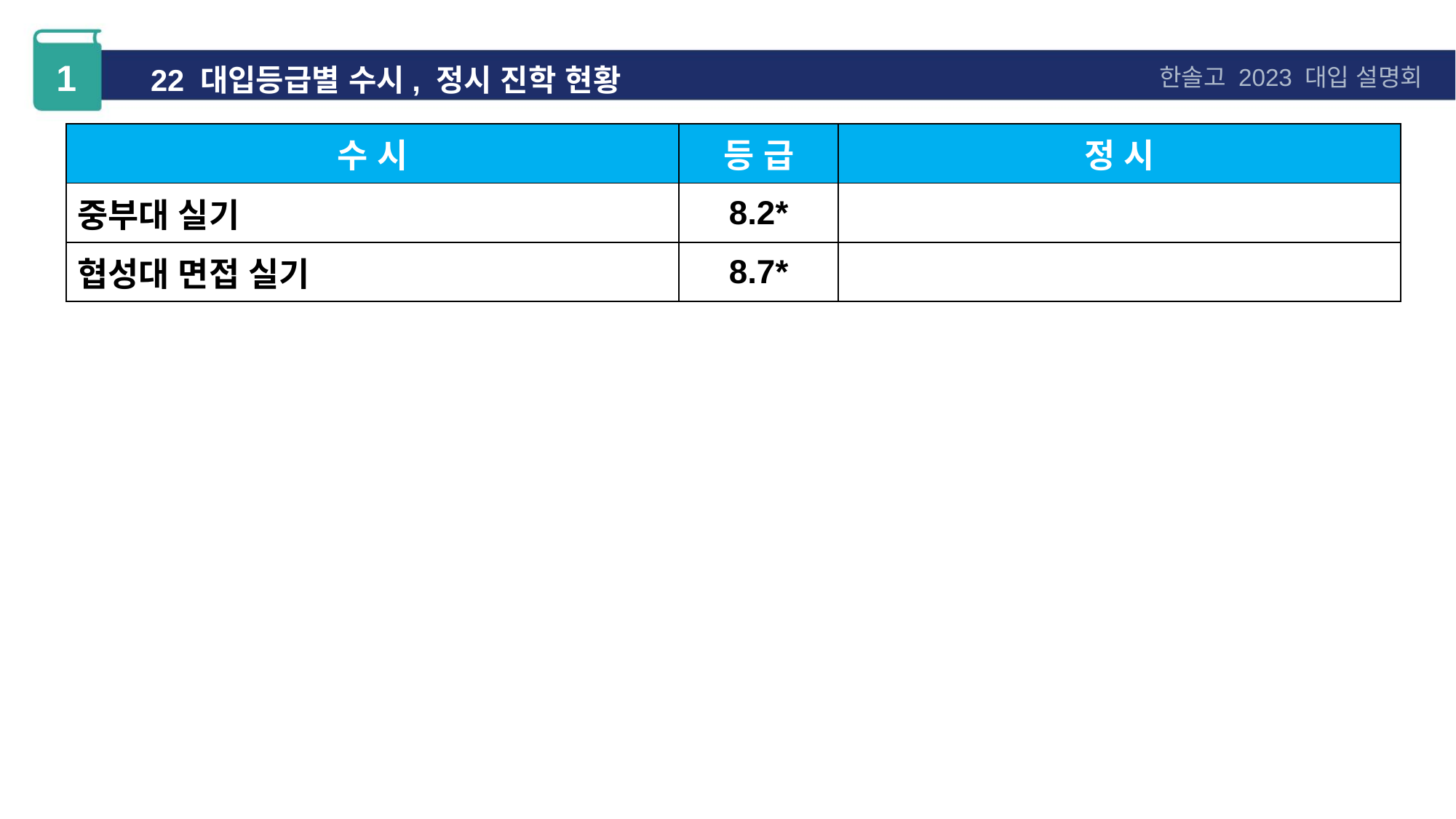

1
22 대입등급별 수시, 정시 진학 현황
한솔고 2023 대입 설명회
| 수 시 | 등 급 | 정 시 |
| --- | --- | --- |
| 중부대 실기 | 8.2\* |  |
| 협성대 면접 실기 | 8.7\* |  |